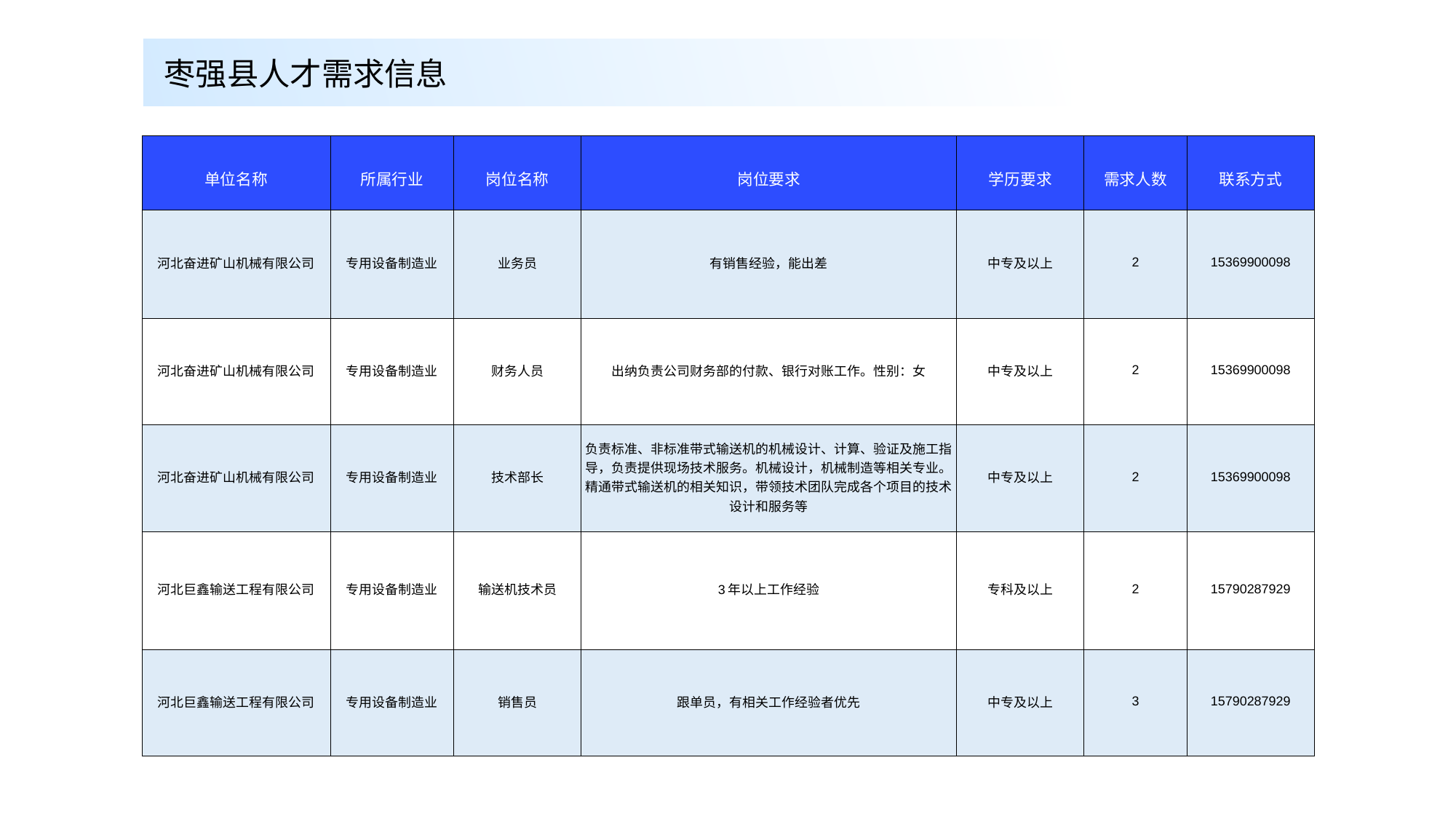

枣强县人才需求信息
| 单位名称 | 所属行业 | 岗位名称 | 岗位要求 | 学历要求 | 需求人数 | 联系方式 |
| --- | --- | --- | --- | --- | --- | --- |
| 河北奋进矿山机械有限公司 | 专用设备制造业 | 业务员 | 有销售经验，能出差 | 中专及以上 | 2 | 15369900098 |
| 河北奋进矿山机械有限公司 | 专用设备制造业 | 财务人员 | 出纳负责公司财务部的付款、银行对账工作。性别：女 | 中专及以上 | 2 | 15369900098 |
| 河北奋进矿山机械有限公司 | 专用设备制造业 | 技术部长 | 负责标准、非标准带式输送机的机械设计、计算、验证及施工指导，负责提供现场技术服务。机械设计，机械制造等相关专业。精通带式输送机的相关知识，带领技术团队完成各个项目的技术设计和服务等 | 中专及以上 | 2 | 15369900098 |
| 河北巨鑫输送工程有限公司 | 专用设备制造业 | 输送机技术员 | 3年以上工作经验 | 专科及以上 | 2 | 15790287929 |
| 河北巨鑫输送工程有限公司 | 专用设备制造业 | 销售员 | 跟单员，有相关工作经验者优先 | 中专及以上 | 3 | 15790287929 |
18